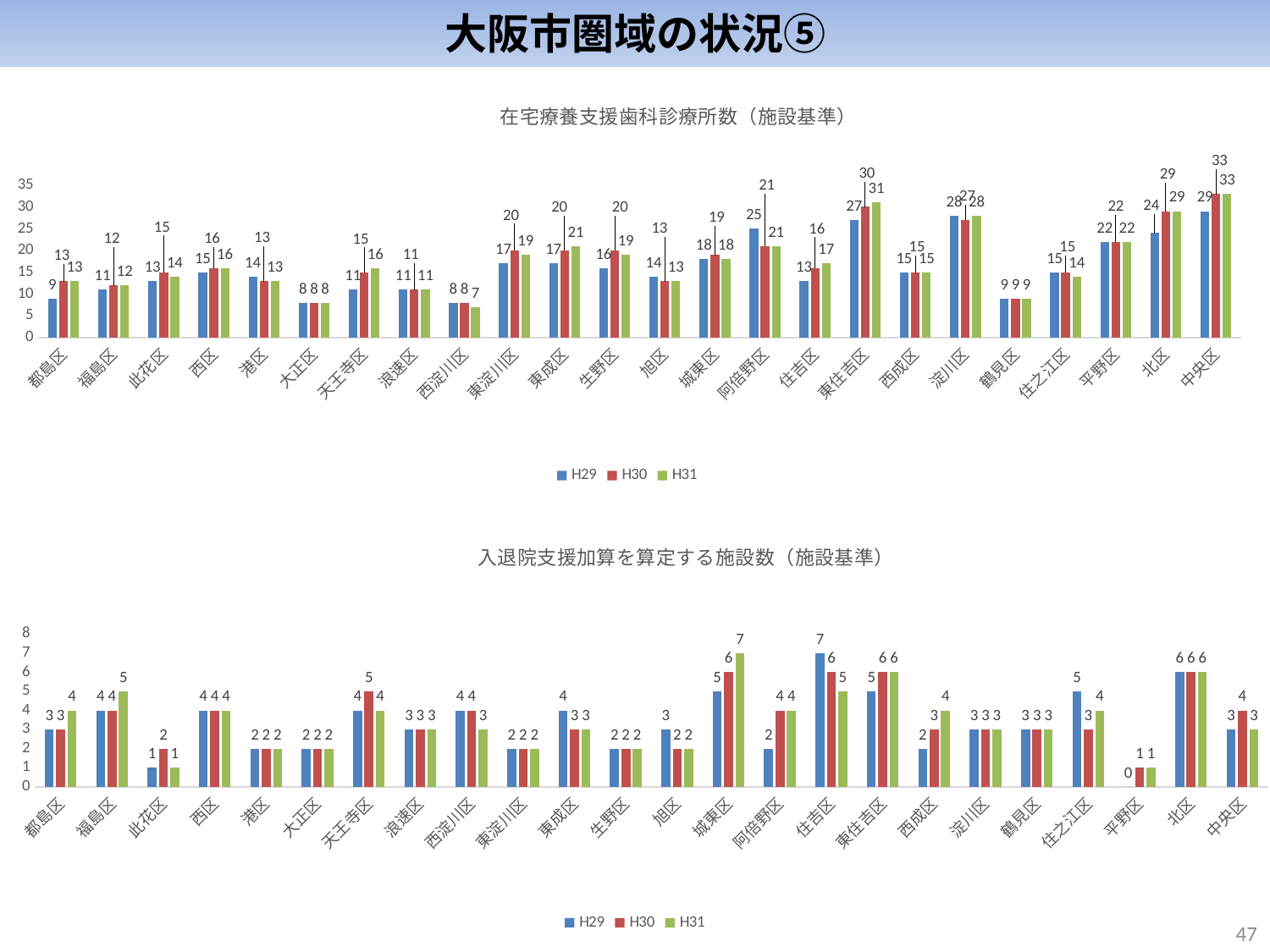

大阪市圏域の状況⑤

### Chart: 在宅療養支援歯科診療所数（施設基準）

| Category | H29 | H30 | H31 |
|---|---|---|---|
| 都島区 | 9.0 | 13.0 | 13.0 |
| 福島区 | 11.0 | 12.0 | 12.0 |
| 此花区 | 13.0 | 15.0 | 14.0 |
| 西区 | 15.0 | 16.0 | 16.0 |
| 港区 | 14.0 | 13.0 | 13.0 |
| 大正区 | 8.0 | 8.0 | 8.0 |
| 天王寺区 | 11.0 | 15.0 | 16.0 |
| 浪速区 | 11.0 | 11.0 | 11.0 |
| 西淀川区 | 8.0 | 8.0 | 7.0 |
| 東淀川区 | 17.0 | 20.0 | 19.0 |
| 東成区 | 17.0 | 20.0 | 21.0 |
| 生野区 | 16.0 | 20.0 | 19.0 |
| 旭区 | 14.0 | 13.0 | 13.0 |
| 城東区 | 18.0 | 19.0 | 18.0 |
| 阿倍野区 | 25.0 | 21.0 | 21.0 |
| 住吉区 | 13.0 | 16.0 | 17.0 |
| 東住吉区 | 27.0 | 30.0 | 31.0 |
| 西成区 | 15.0 | 15.0 | 15.0 |
| 淀川区 | 28.0 | 27.0 | 28.0 |
| 鶴見区 | 9.0 | 9.0 | 9.0 |
| 住之江区 | 15.0 | 15.0 | 14.0 |
| 平野区 | 22.0 | 22.0 | 22.0 |
| 北区 | 24.0 | 29.0 | 29.0 |
| 中央区 | 29.0 | 33.0 | 33.0 |

### Chart: 入退院支援加算を算定する施設数（施設基準）

| Category | H29 | H30 | H31 |
|---|---|---|---|
| 都島区 | 3.0 | 3.0 | 4.0 |
| 福島区 | 4.0 | 4.0 | 5.0 |
| 此花区 | 1.0 | 2.0 | 1.0 |
| 西区 | 4.0 | 4.0 | 4.0 |
| 港区 | 2.0 | 2.0 | 2.0 |
| 大正区 | 2.0 | 2.0 | 2.0 |
| 天王寺区 | 4.0 | 5.0 | 4.0 |
| 浪速区 | 3.0 | 3.0 | 3.0 |
| 西淀川区 | 4.0 | 4.0 | 3.0 |
| 東淀川区 | 2.0 | 2.0 | 2.0 |
| 東成区 | 4.0 | 3.0 | 3.0 |
| 生野区 | 2.0 | 2.0 | 2.0 |
| 旭区 | 3.0 | 2.0 | 2.0 |
| 城東区 | 5.0 | 6.0 | 7.0 |
| 阿倍野区 | 2.0 | 4.0 | 4.0 |
| 住吉区 | 7.0 | 6.0 | 5.0 |
| 東住吉区 | 5.0 | 6.0 | 6.0 |
| 西成区 | 2.0 | 3.0 | 4.0 |
| 淀川区 | 3.0 | 3.0 | 3.0 |
| 鶴見区 | 3.0 | 3.0 | 3.0 |
| 住之江区 | 5.0 | 3.0 | 4.0 |
| 平野区 | 0.0 | 1.0 | 1.0 |
| 北区 | 6.0 | 6.0 | 6.0 |
| 中央区 | 3.0 | 4.0 | 3.0 |
47